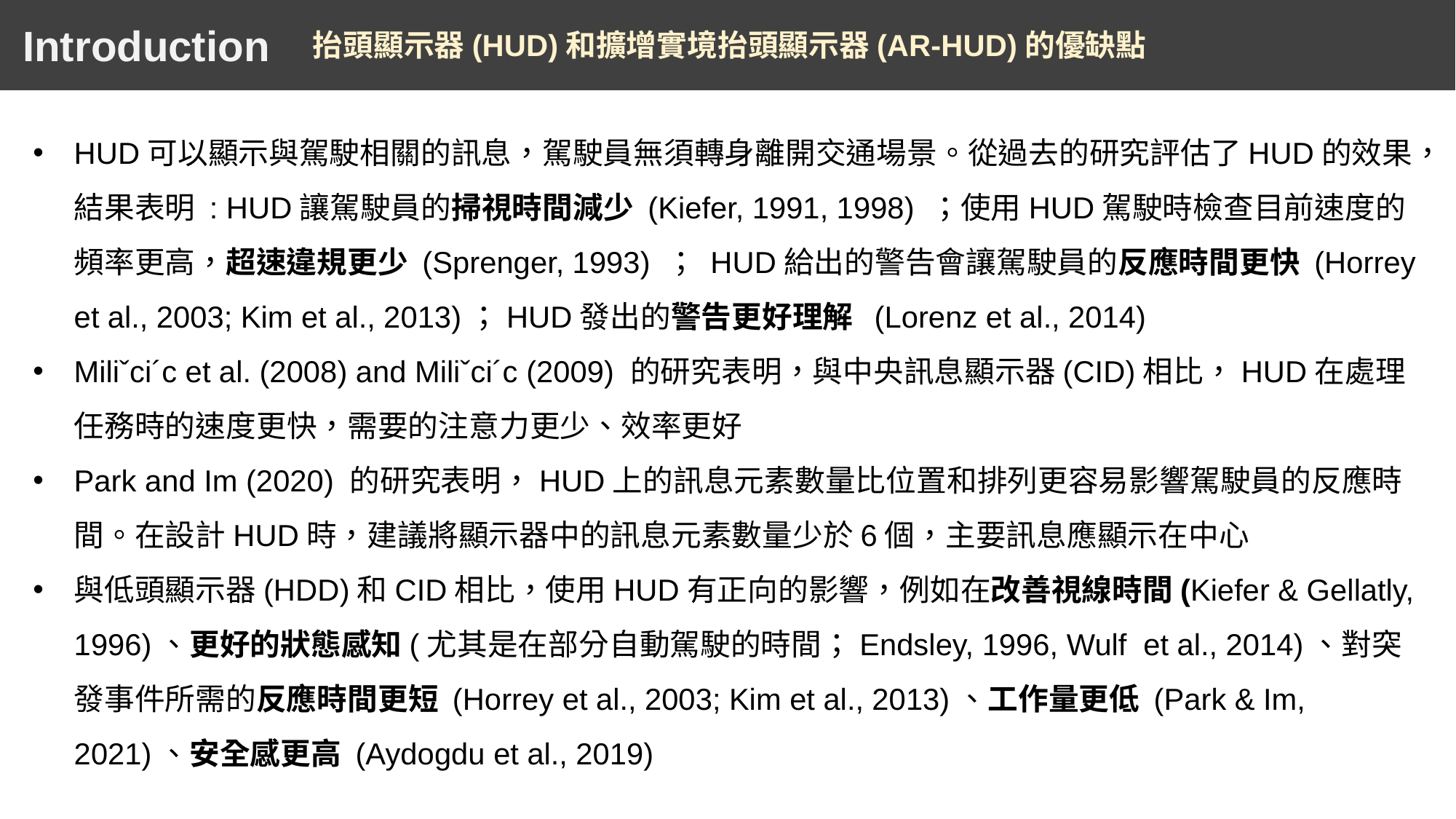

Introduction
抬頭顯示器(HUD)和擴增實境抬頭顯示器(AR-HUD)的優缺點
HUD可以顯示與駕駛相關的訊息，駕駛員無須轉身離開交通場景。從過去的研究評估了HUD的效果，結果表明 : HUD讓駕駛員的掃視時間減少 (Kiefer, 1991, 1998) ；使用HUD駕駛時檢查目前速度的頻率更高，超速違規更少 (Sprenger, 1993) ； HUD給出的警告會讓駕駛員的反應時間更快 (Horrey et al., 2003; Kim et al., 2013)；HUD發出的警告更好理解  (Lorenz et al., 2014)
Miliˇci´c et al. (2008) and Miliˇci´c (2009) 的研究表明，與中央訊息顯示器(CID)相比，HUD在處理任務時的速度更快，需要的注意力更少、效率更好
Park and Im (2020) 的研究表明，HUD上的訊息元素數量比位置和排列更容易影響駕駛員的反應時間。在設計HUD時，建議將顯示器中的訊息元素數量少於6個，主要訊息應顯示在中心
與低頭顯示器(HDD)和CID相比，使用HUD有正向的影響，例如在改善視線時間(Kiefer & Gellatly, 1996)、更好的狀態感知(尤其是在部分自動駕駛的時間；Endsley, 1996, Wulf  et al., 2014)、對突發事件所需的反應時間更短 (Horrey et al., 2003; Kim et al., 2013)、工作量更低 (Park & Im, 2021)、安全感更高 (Aydogdu et al., 2019)